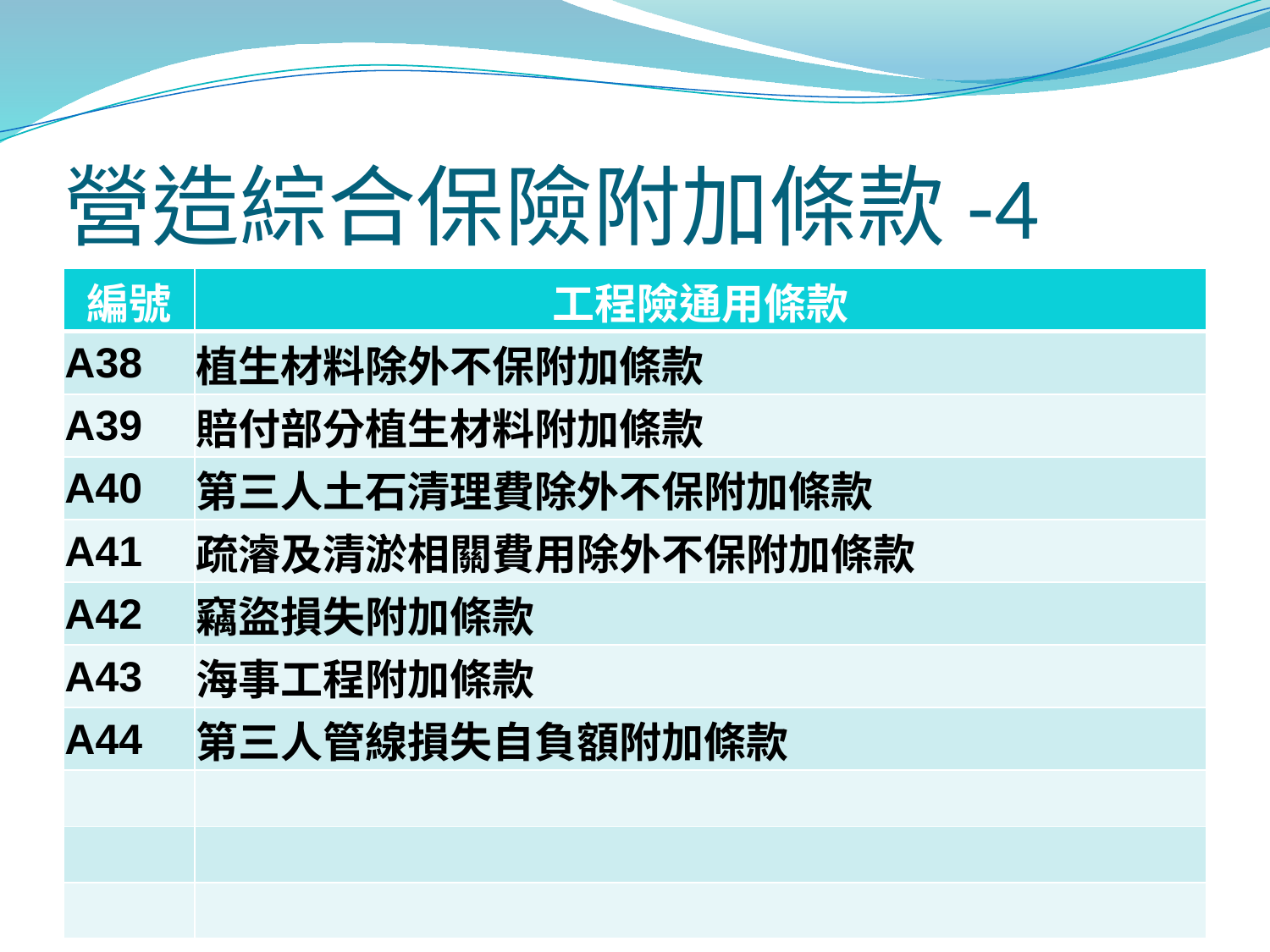

# 營造綜合保險附加條款-4
| 編號 | 工程險通用條款 |
| --- | --- |
| A38 | 植生材料除外不保附加條款 |
| A39 | 賠付部分植生材料附加條款 |
| A40 | 第三人土石清理費除外不保附加條款 |
| A41 | 疏濬及清淤相關費用除外不保附加條款 |
| A42 | 竊盜損失附加條款 |
| A43 | 海事工程附加條款 |
| A44 | 第三人管線損失自負額附加條款 |
|  |  |
|  |  |
|  |  |
134